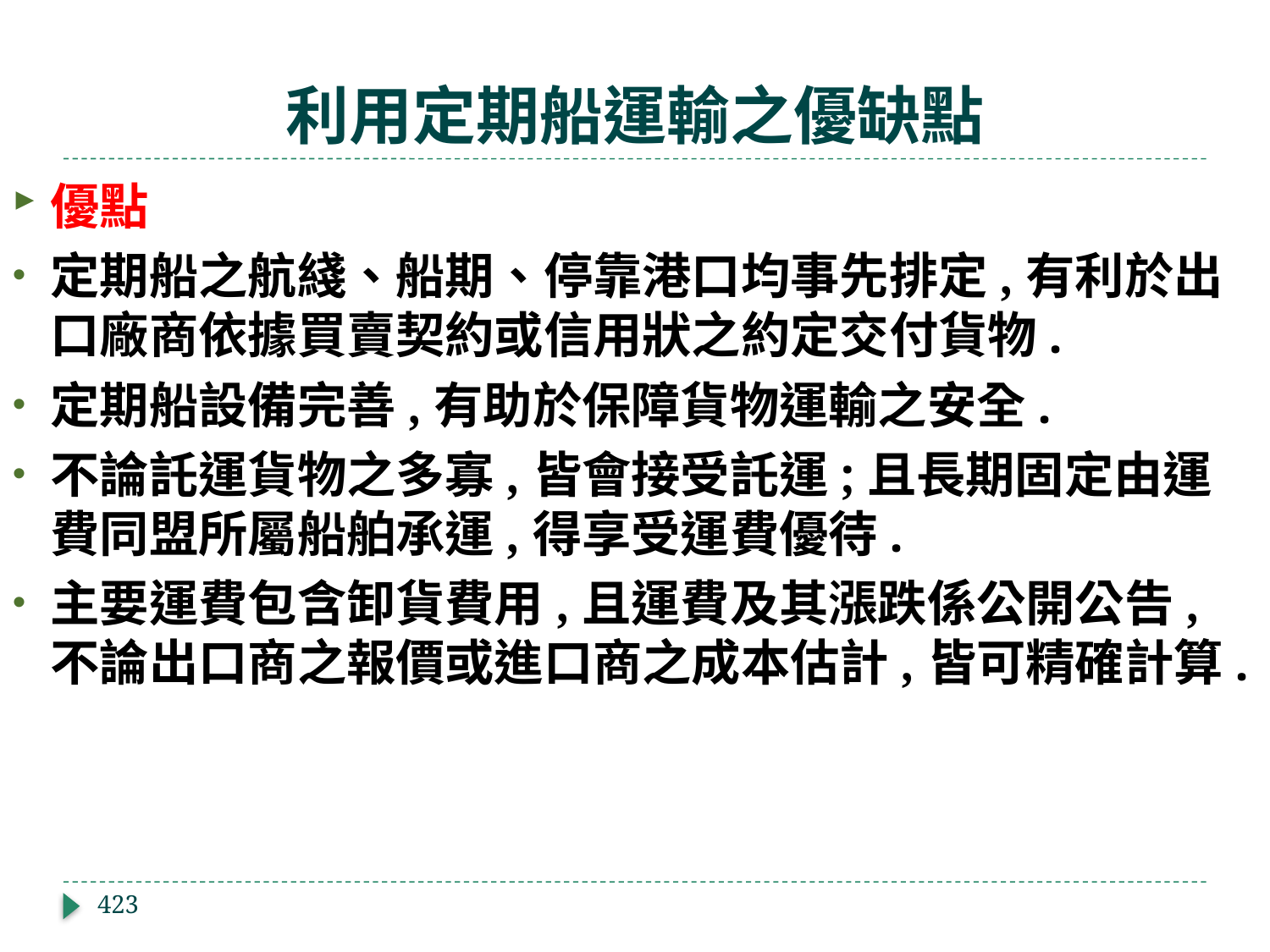

# 利用定期船運輸之優缺點
優點
定期船之航綫、船期、停靠港口均事先排定,有利於出口廠商依據買賣契約或信用狀之約定交付貨物.
定期船設備完善,有助於保障貨物運輸之安全.
不論託運貨物之多寡,皆會接受託運;且長期固定由運費同盟所屬船舶承運,得享受運費優待.
主要運費包含卸貨費用,且運費及其漲跌係公開公告,不論出口商之報價或進口商之成本估計,皆可精確計算.
423